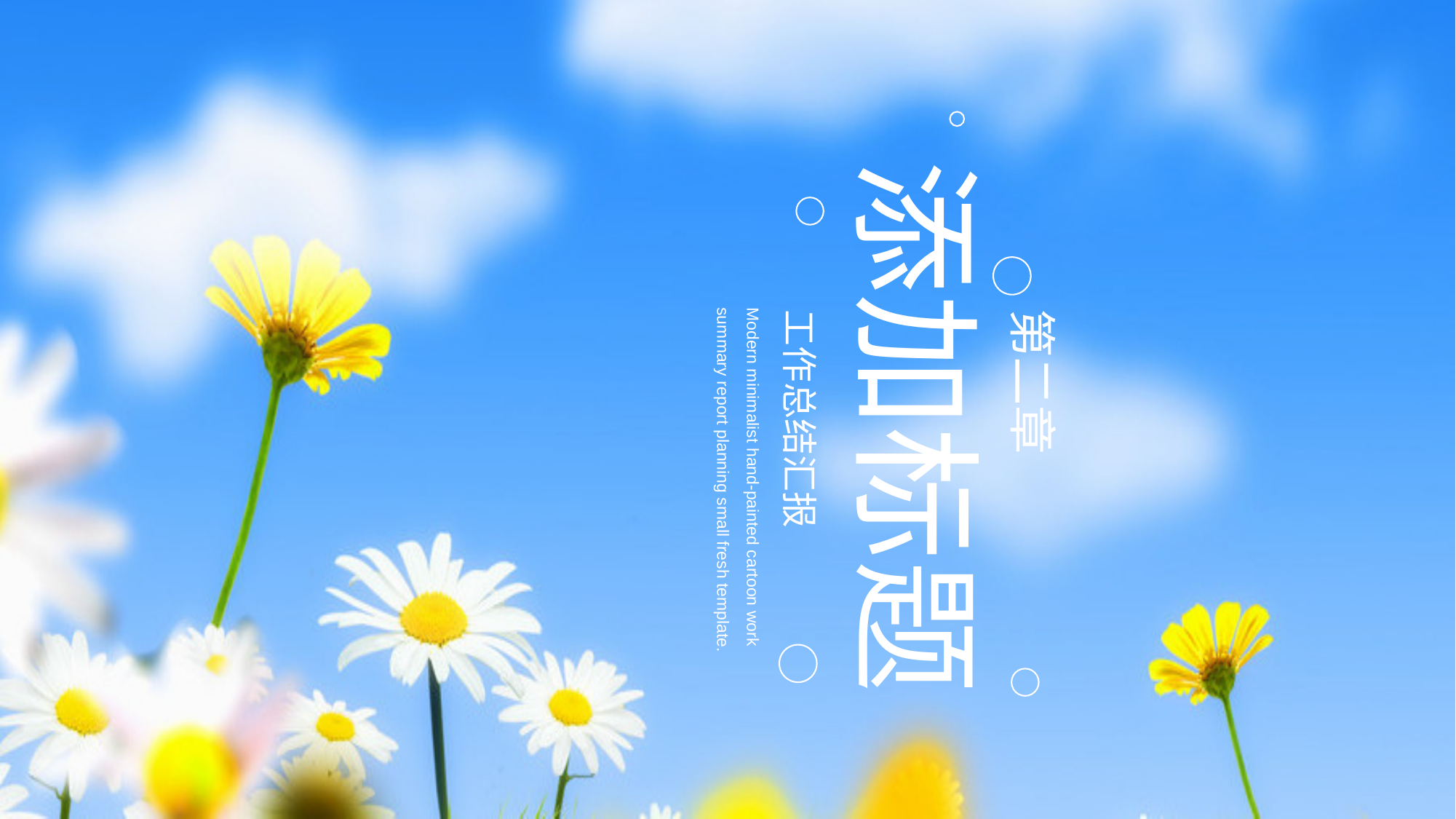

添加标题

工作总结汇报
第二章
Modern minimalist hand-painted cartoon work summary report planning small fresh template.